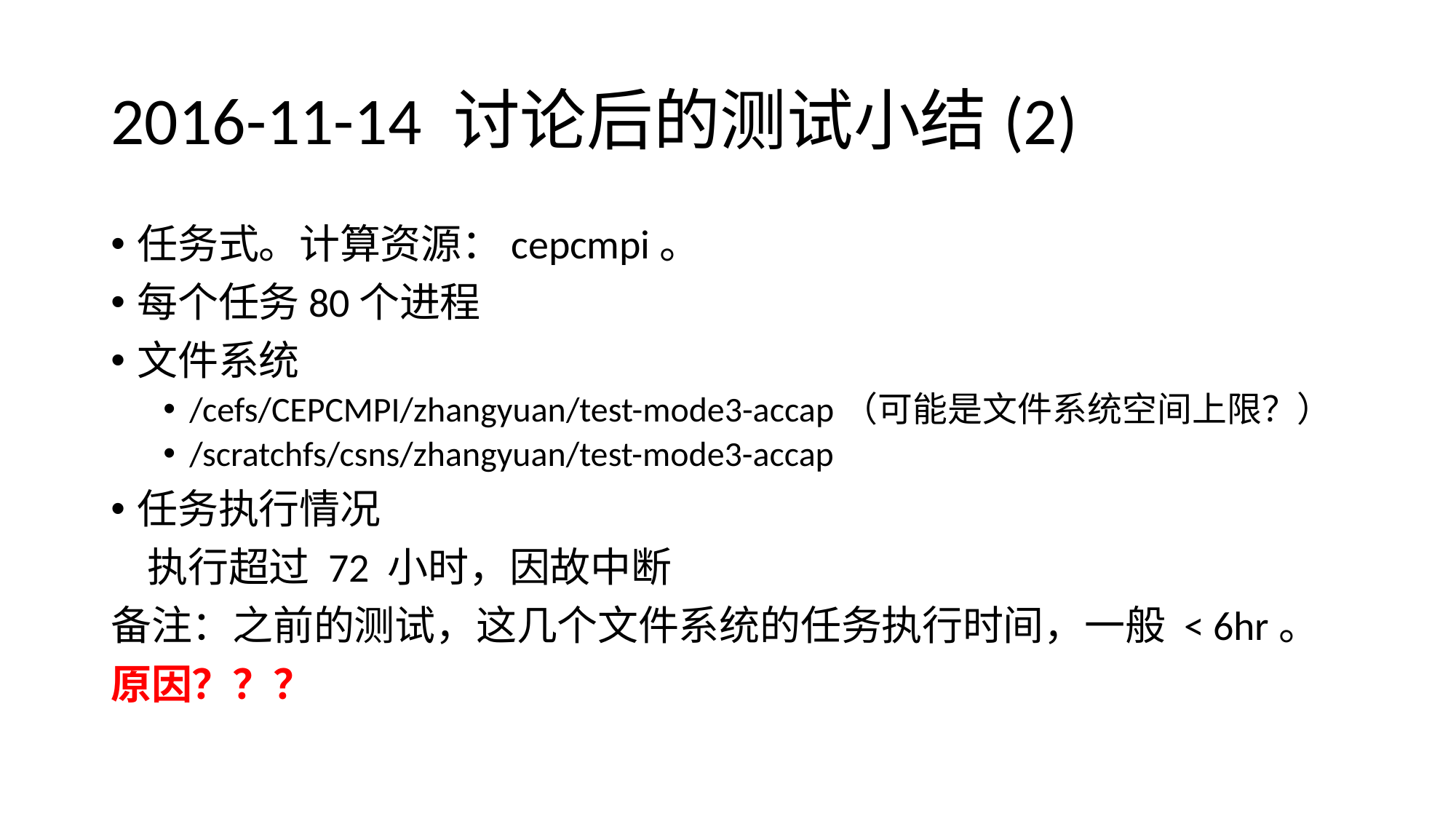

# 2016-11-14 讨论后的测试小结(2)
任务式。计算资源：cepcmpi。
每个任务80个进程
文件系统
/cefs/CEPCMPI/zhangyuan/test-mode3-accap（可能是文件系统空间上限？）
/scratchfs/csns/zhangyuan/test-mode3-accap
任务执行情况
   执行超过 72 小时，因故中断
备注：之前的测试，这几个文件系统的任务执行时间，一般 < 6hr。
原因？？？